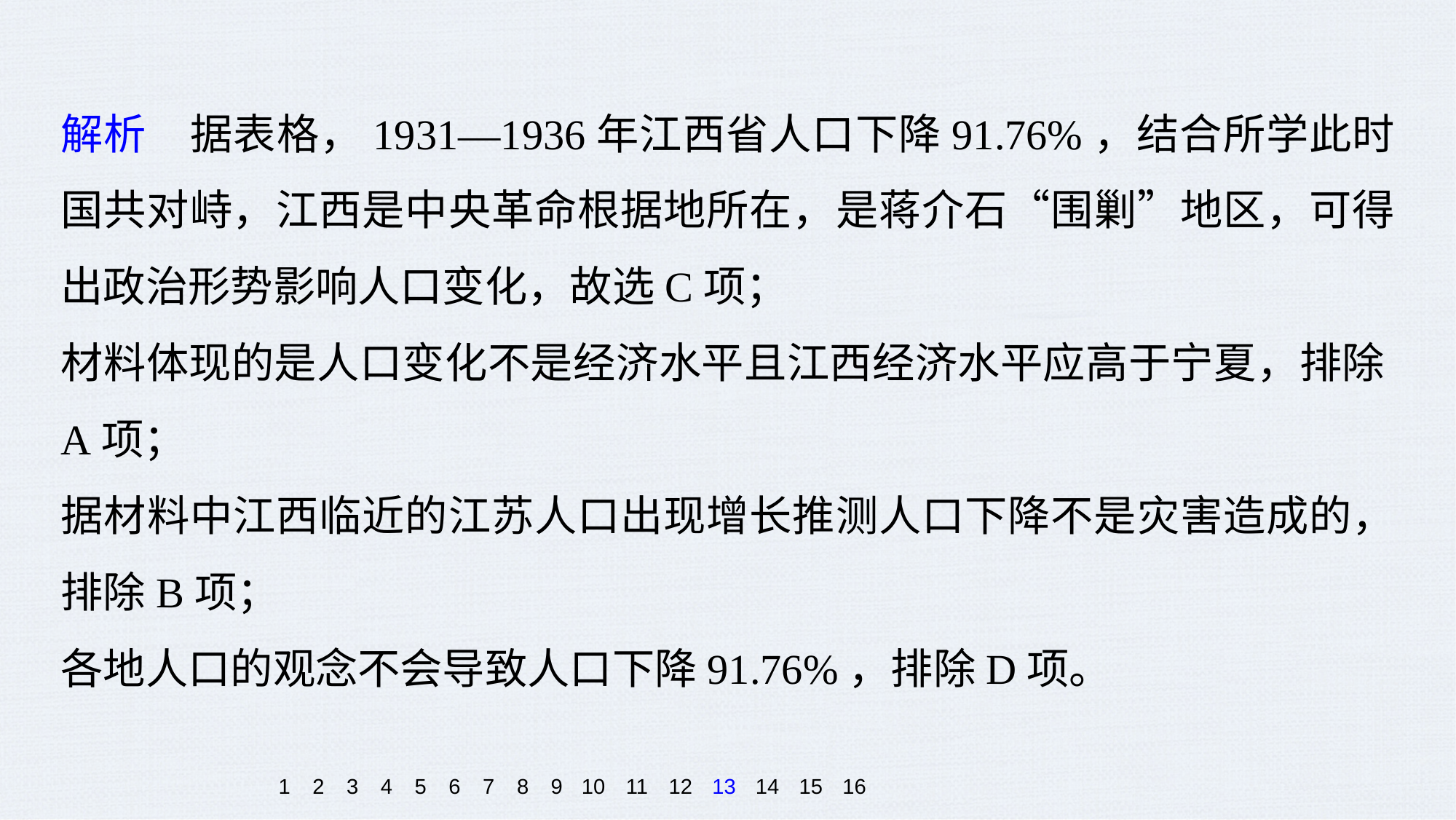

解析　据表格，1931—1936年江西省人口下降91.76%，结合所学此时国共对峙，江西是中央革命根据地所在，是蒋介石“围剿”地区，可得出政治形势影响人口变化，故选C项；
材料体现的是人口变化不是经济水平且江西经济水平应高于宁夏，排除A项；
据材料中江西临近的江苏人口出现增长推测人口下降不是灾害造成的，排除B项；
各地人口的观念不会导致人口下降91.76%，排除D项。
1
2
3
4
5
6
7
8
9
10
11
12
13
14
15
16